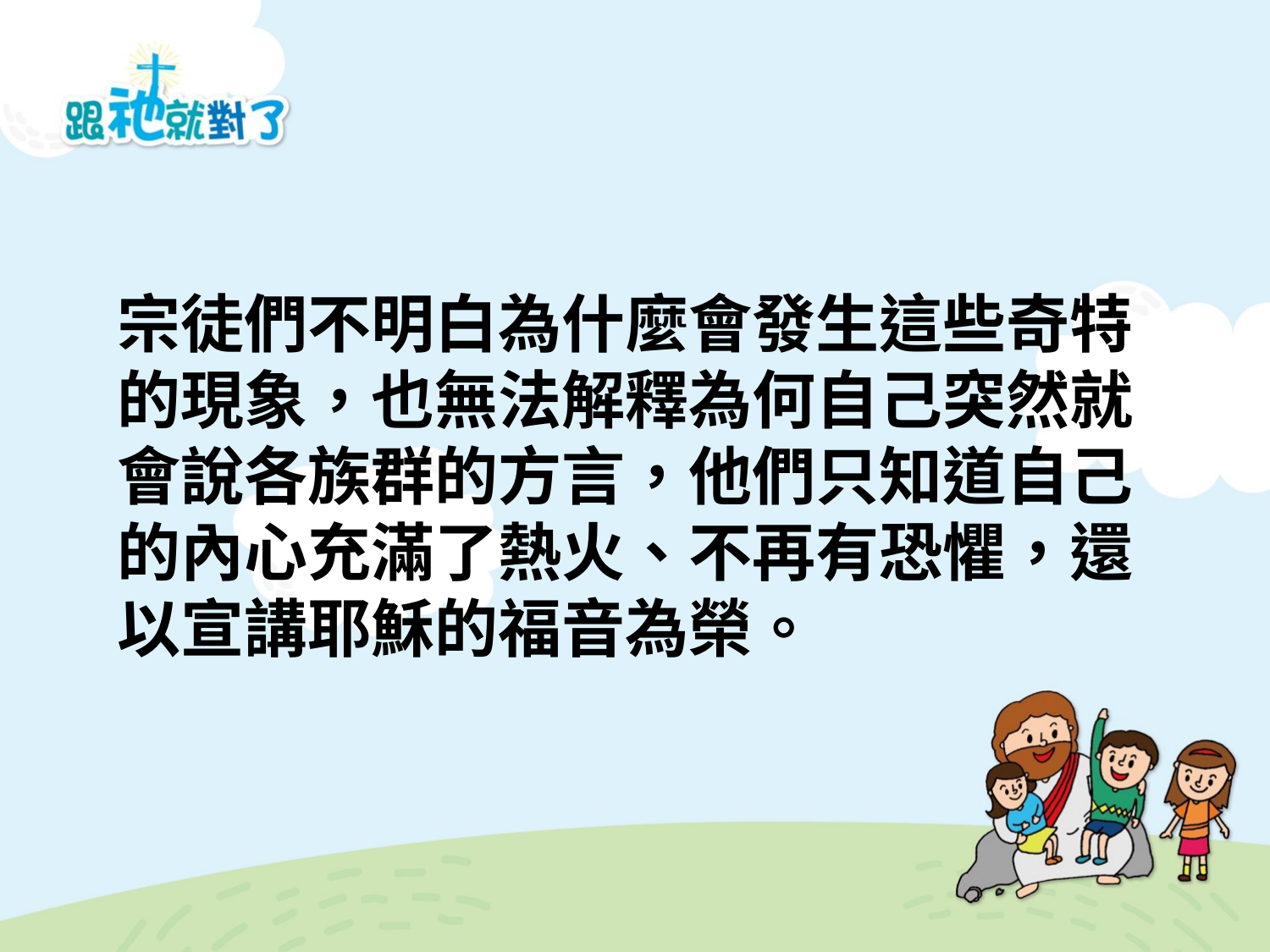

宗徒們不明白為什麼會發生這些奇特的現象，也無法解釋為何自己突然就會說各族群的方言，他們只知道自己的內心充滿了熱火、不再有恐懼，還以宣講耶穌的福音為榮。